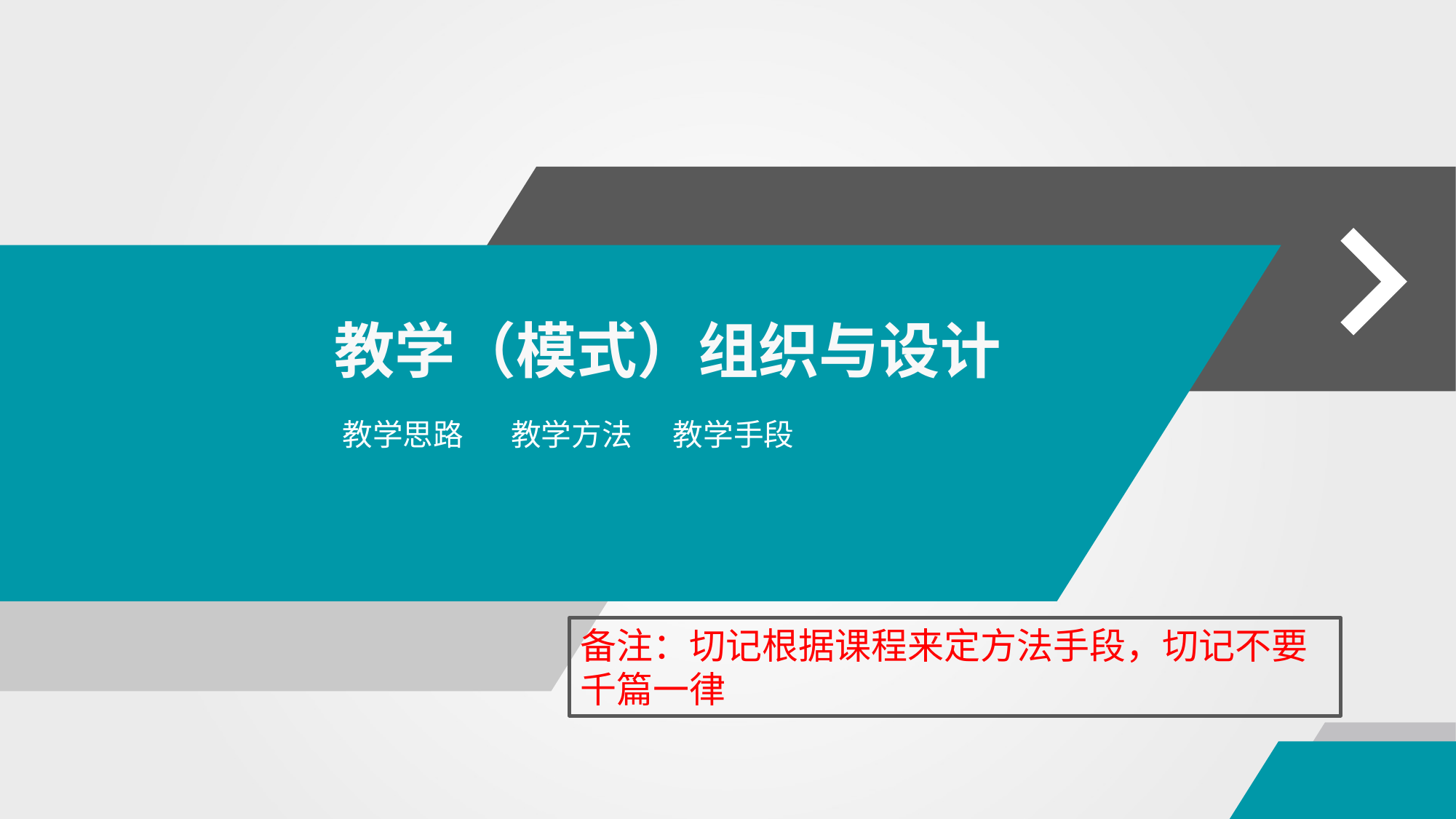

教学（模式）组织与设计
教学思路       教学方法      教学手段

备注：切记根据课程来定方法手段，切记不要千篇一律